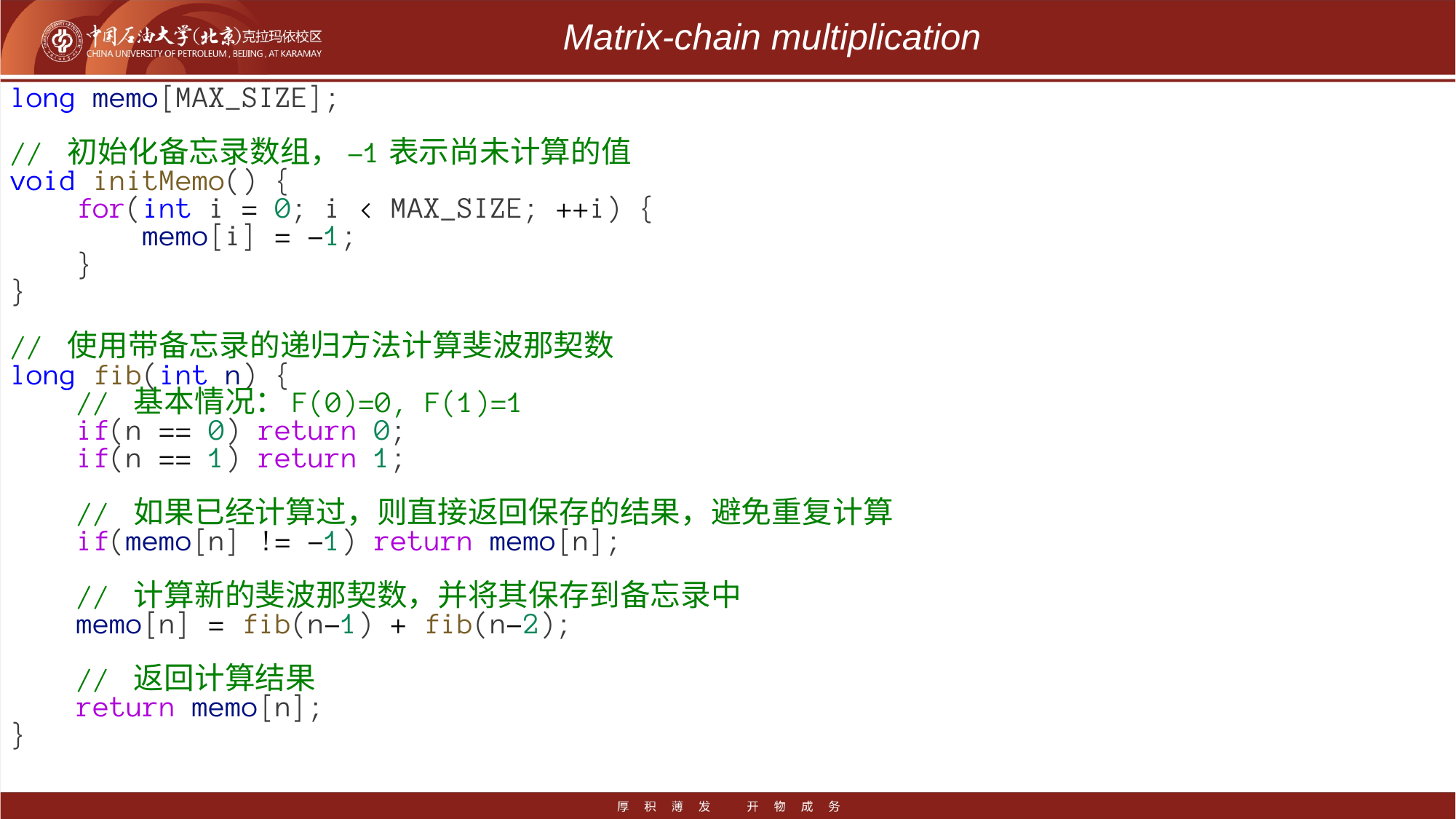

# Matrix-chain multiplication
long memo[MAX_SIZE];

// 初始化备忘录数组，-1表示尚未计算的值
void initMemo() {
    for(int i = 0; i < MAX_SIZE; ++i) {
        memo[i] = -1;
    }
}

// 使用带备忘录的递归方法计算斐波那契数
long fib(int n) {
    // 基本情况：F(0)=0, F(1)=1
    if(n == 0) return 0;
    if(n == 1) return 1;

    // 如果已经计算过，则直接返回保存的结果，避免重复计算
    if(memo[n] != -1) return memo[n];

    // 计算新的斐波那契数，并将其保存到备忘录中
    memo[n] = fib(n-1) + fib(n-2);

    // 返回计算结果
    return memo[n];
}